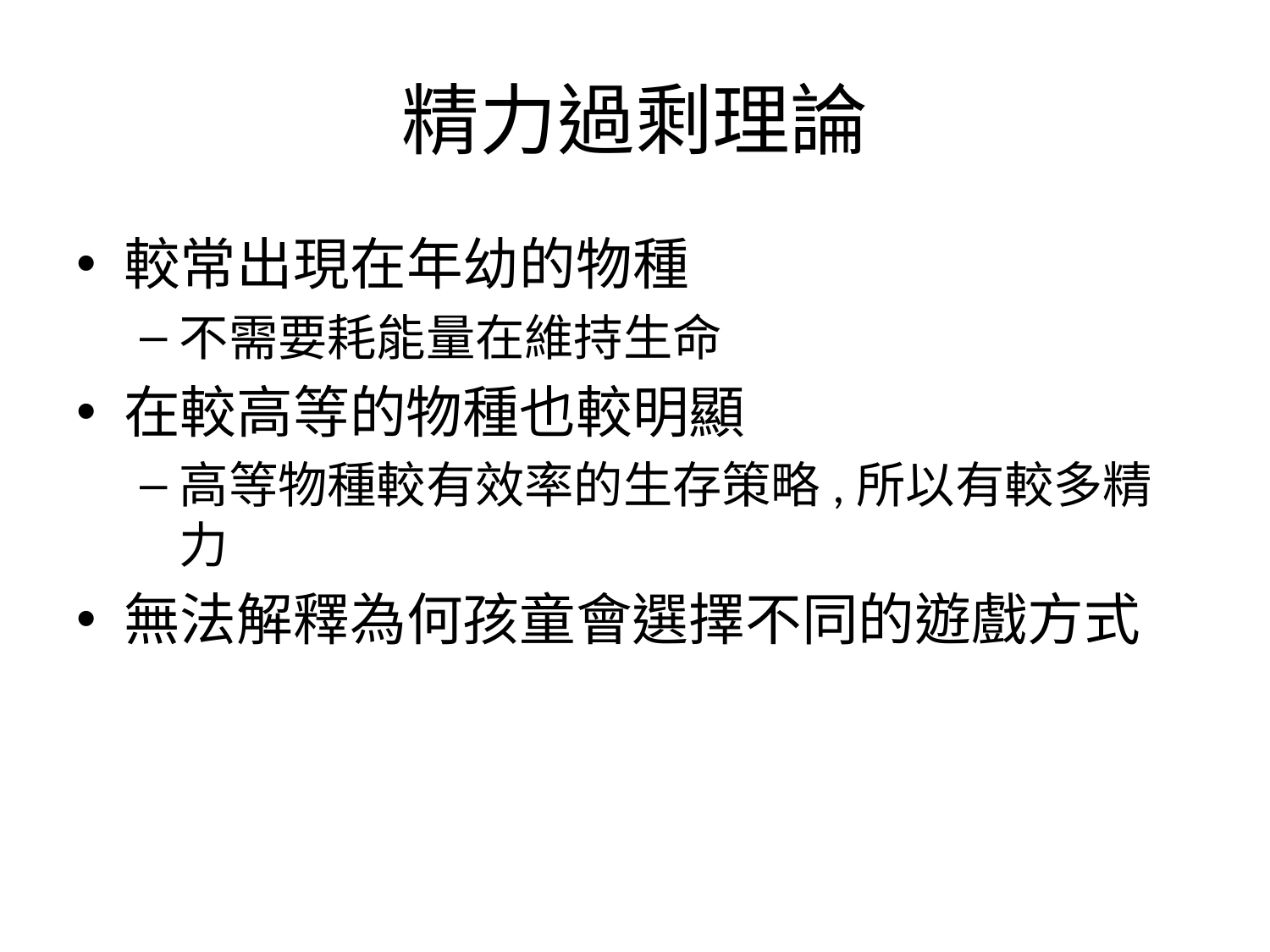

# 精力過剩理論
較常出現在年幼的物種
不需要耗能量在維持生命
在較高等的物種也較明顯
高等物種較有效率的生存策略,所以有較多精力
無法解釋為何孩童會選擇不同的遊戲方式